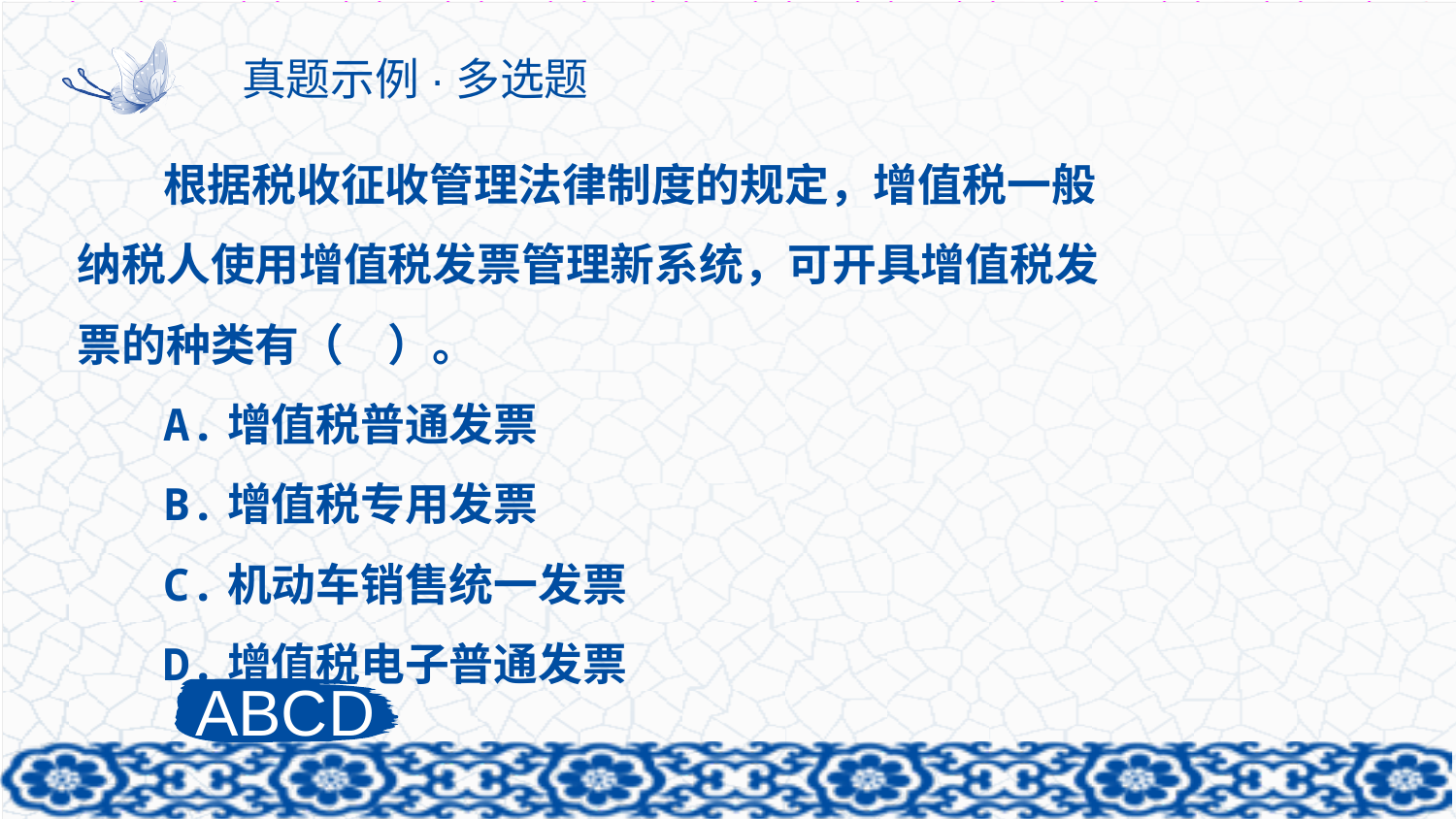

# 真题示例·多选题
根据税收征收管理法律制度的规定，增值税一般纳税人使用增值税发票管理新系统，可开具增值税发票的种类有（　）。
A.增值税普通发票
B.增值税专用发票
C.机动车销售统一发票
D.增值税电子普通发票
ABCD